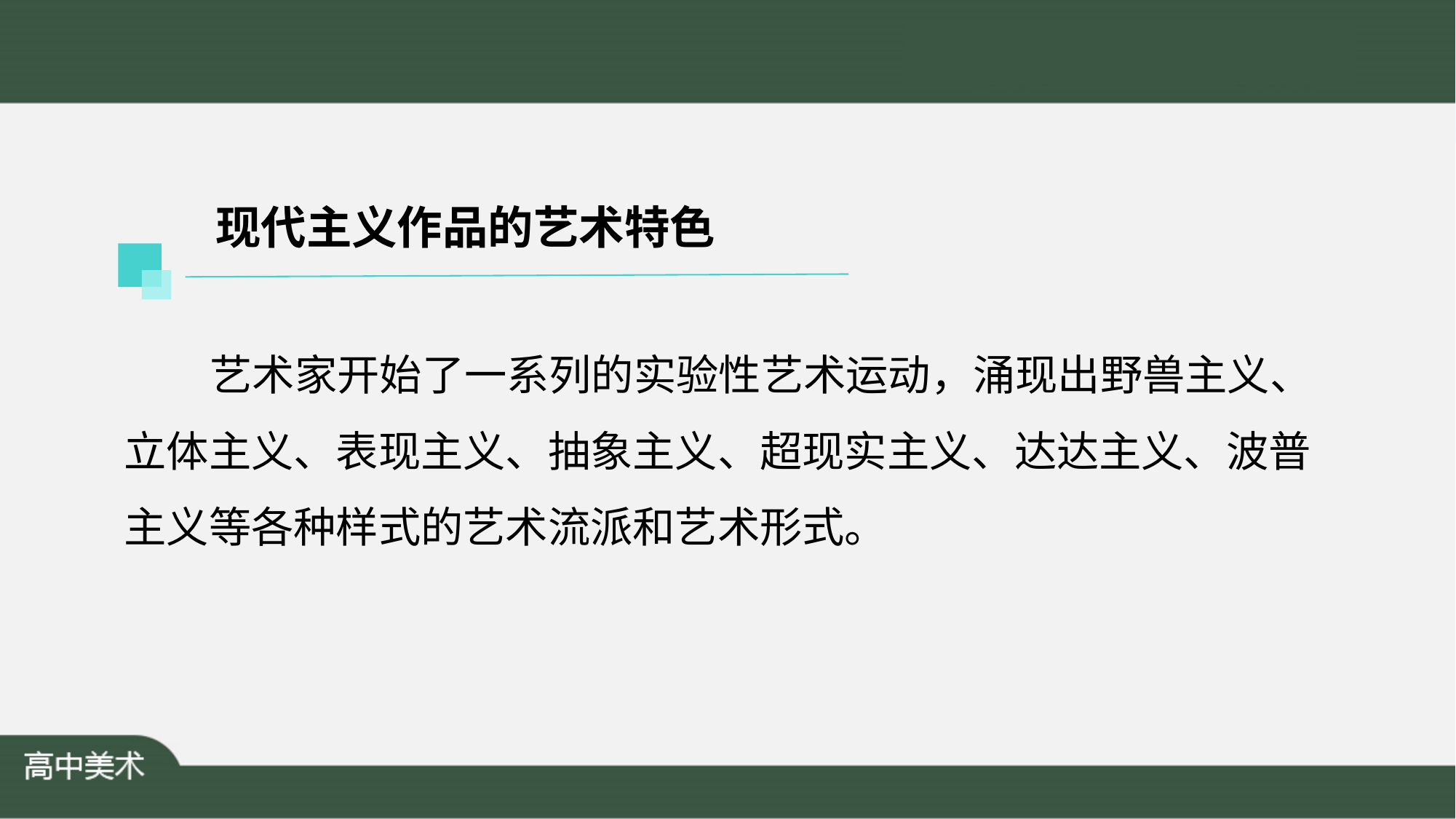

现代主义作品的艺术特色

        艺术家开始了一系列的实验性艺术运动，涌现出野兽主义、立体主义、表现主义、抽象主义、超现实主义、达达主义、波普主义等各种样式的艺术流派和艺术形式。